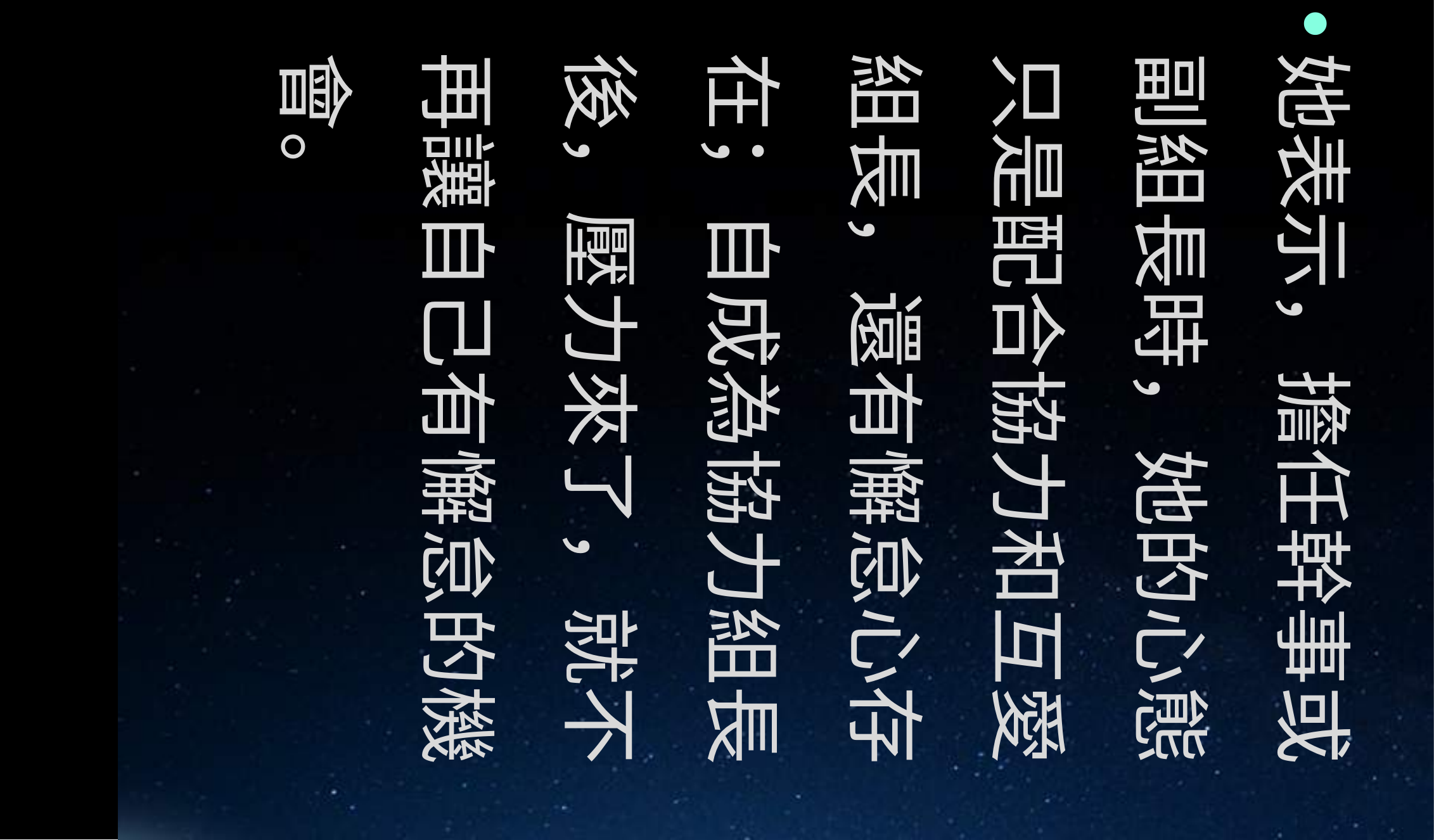

她表示，擔任幹事或副組長時，她的心態只是配合協力和互愛組長，還有懈怠心存在；自成為協力組長後，壓力來了，就不再讓自己有懈怠的機會。